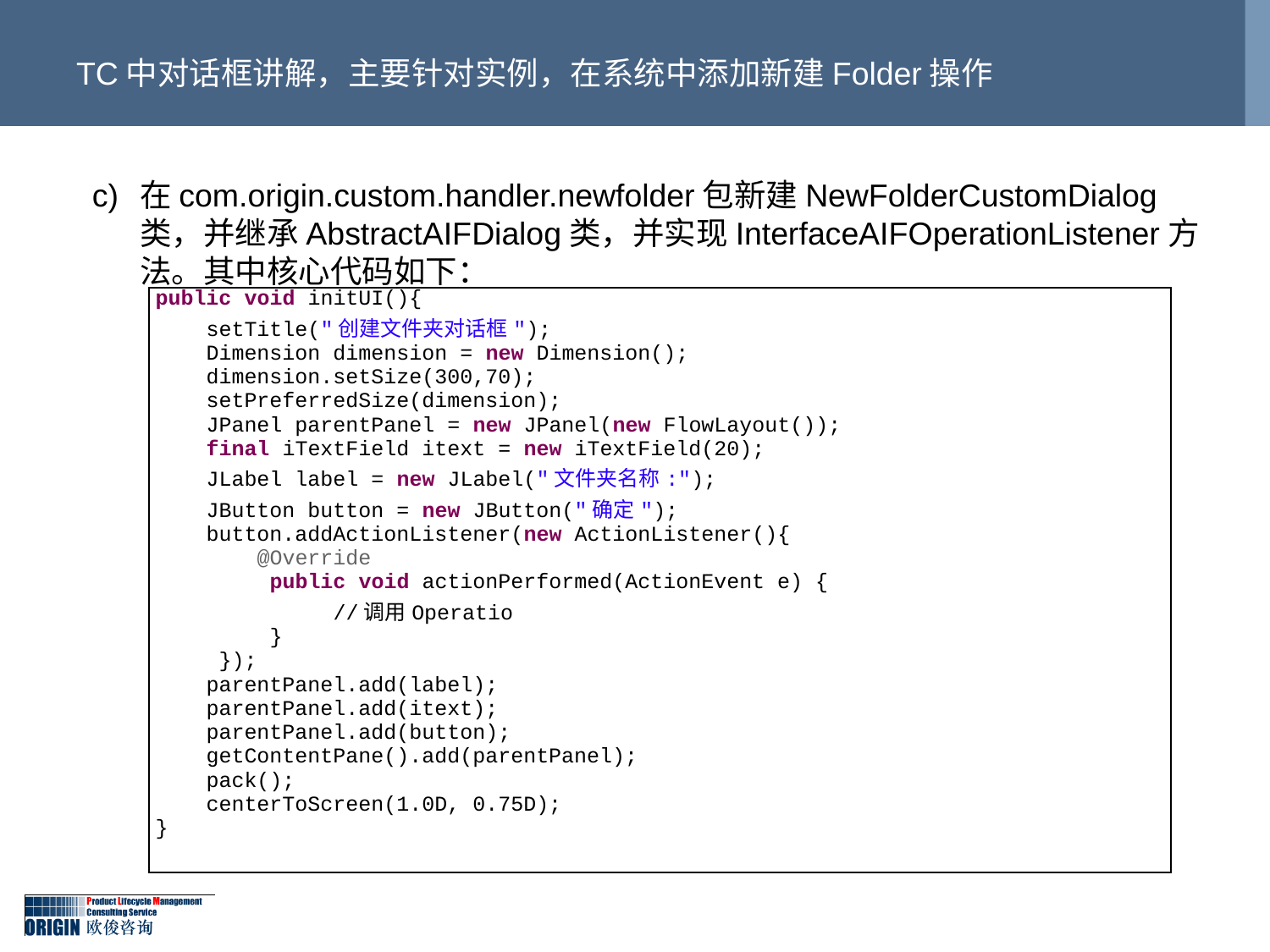

# TC中对话框讲解，主要针对实例，在系统中添加新建Folder操作
在com.origin.custom.handler.newfolder包新建NewFolderCustomDialog类，并继承AbstractAIFDialog类，并实现InterfaceAIFOperationListener方法。其中核心代码如下：

| public void initUI(){ setTitle("创建文件夹对话框"); Dimension dimension = new Dimension(); dimension.setSize(300,70); setPreferredSize(dimension); JPanel parentPanel = new JPanel(new FlowLayout()); final iTextField itext = new iTextField(20); JLabel label = new JLabel("文件夹名称:"); JButton button = new JButton("确定"); button.addActionListener(new ActionListener(){ @Override public void actionPerformed(ActionEvent e) { //调用Operatio } }); parentPanel.add(label); parentPanel.add(itext); parentPanel.add(button); getContentPane().add(parentPanel); pack(); centerToScreen(1.0D, 0.75D); } |
| --- |